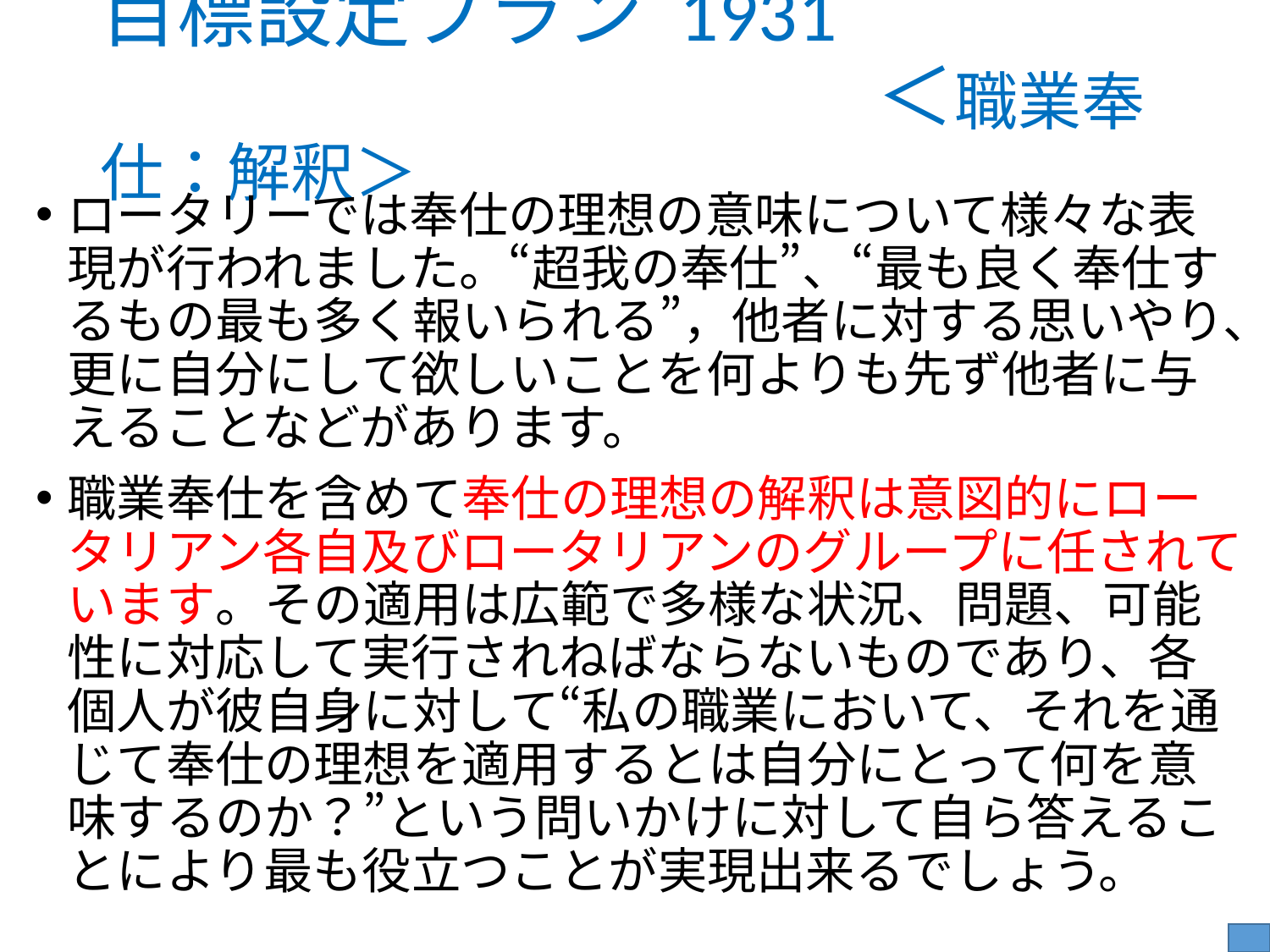

# 目標設定プラン 1931 　　　　　　　　　　＜職業奉仕：解釈＞
ロータリーでは奉仕の理想の意味について様々な表現が行われました。“超我の奉仕”、“最も良く奉仕するもの最も多く報いられる”，他者に対する思いやり、更に自分にして欲しいことを何よりも先ず他者に与えることなどがあります。
職業奉仕を含めて奉仕の理想の解釈は意図的にロータリアン各自及びロータリアンのグループに任されています。その適用は広範で多様な状況、問題、可能性に対応して実行されねばならないものであり、各個人が彼自身に対して“私の職業において、それを通じて奉仕の理想を適用するとは自分にとって何を意味するのか？”という問いかけに対して自ら答えることにより最も役立つことが実現出来るでしょう。